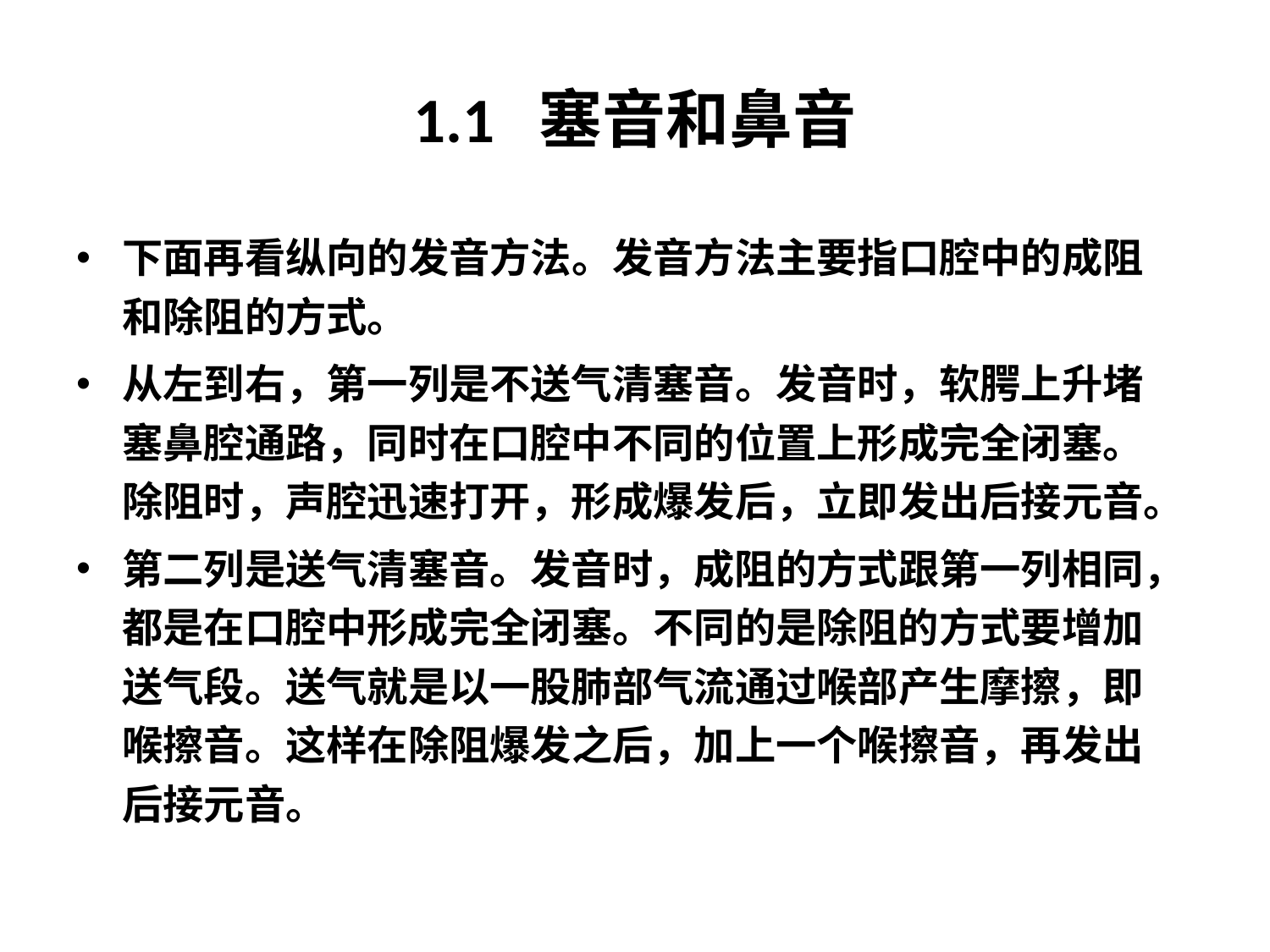

# 1.1  塞音和鼻音
下面再看纵向的发音方法。发音方法主要指口腔中的成阻和除阻的方式。
从左到右，第一列是不送气清塞音。发音时，软腭上升堵塞鼻腔通路，同时在口腔中不同的位置上形成完全闭塞。除阻时，声腔迅速打开，形成爆发后，立即发出后接元音。
第二列是送气清塞音。发音时，成阻的方式跟第一列相同，都是在口腔中形成完全闭塞。不同的是除阻的方式要增加送气段。送气就是以一股肺部气流通过喉部产生摩擦，即喉擦音。这样在除阻爆发之后，加上一个喉擦音，再发出后接元音。